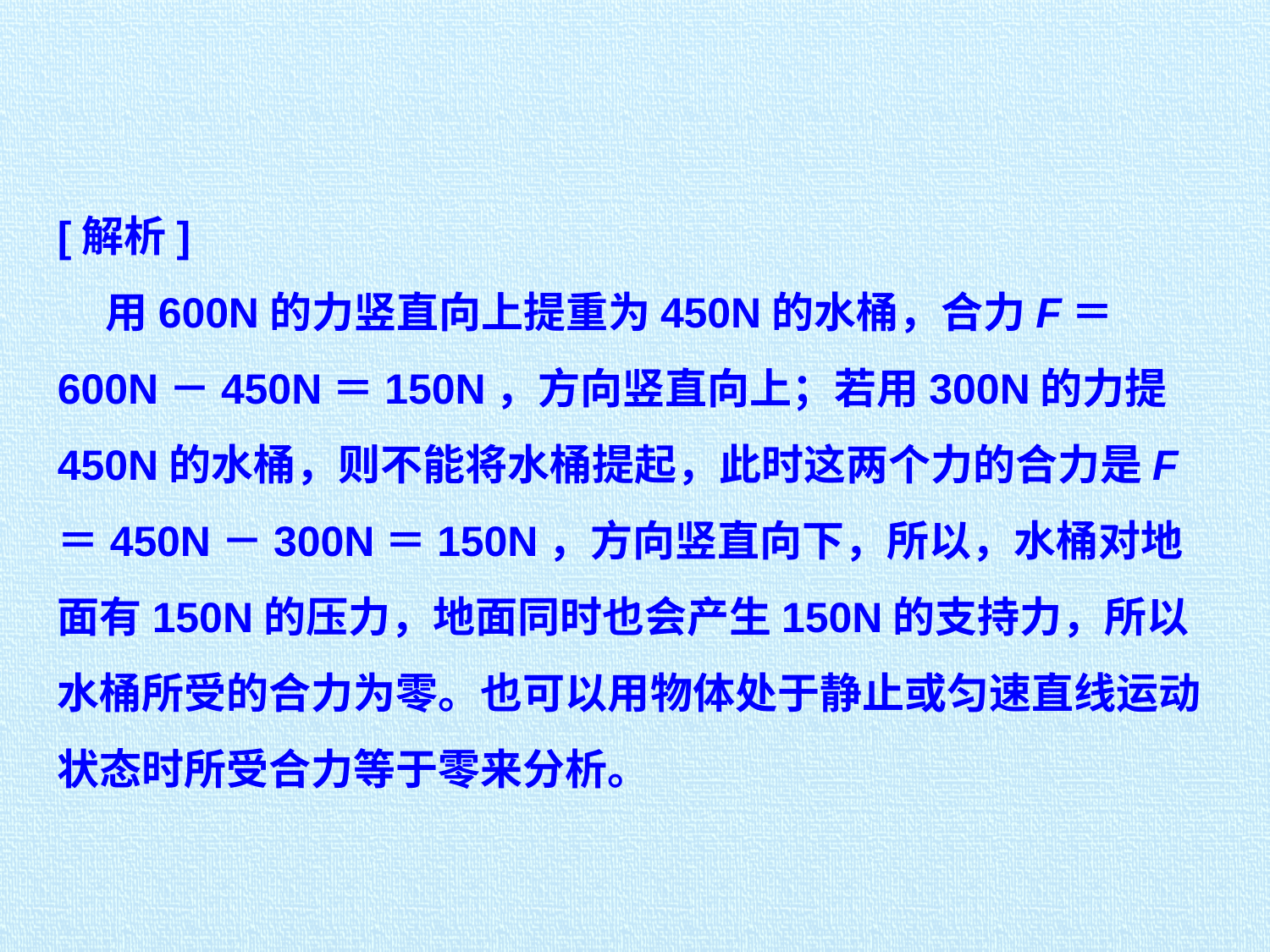

[解析]
    用600N的力竖直向上提重为450N的水桶，合力F＝600N－450N＝150N，方向竖直向上；若用300N的力提450N的水桶，则不能将水桶提起，此时这两个力的合力是F＝450N－300N＝150N，方向竖直向下，所以，水桶对地面有150N的压力，地面同时也会产生150N的支持力，所以水桶所受的合力为零。也可以用物体处于静止或匀速直线运动状态时所受合力等于零来分析。